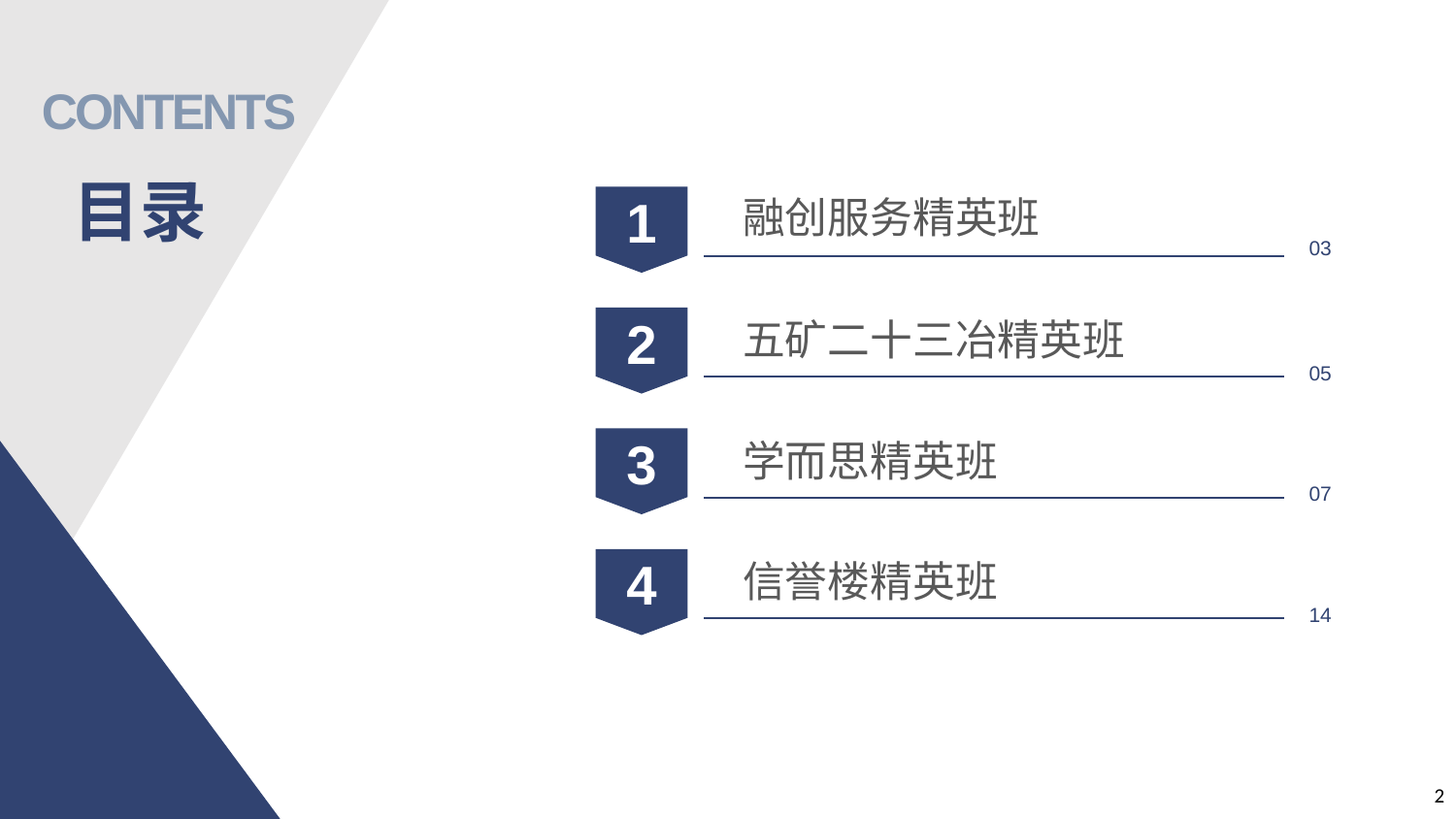

CONTENTS
目录

融创服务精英班
1
03
五矿二十三冶精英班
2
05
学而思精英班
3
07
信誉楼精英班
4
14
2